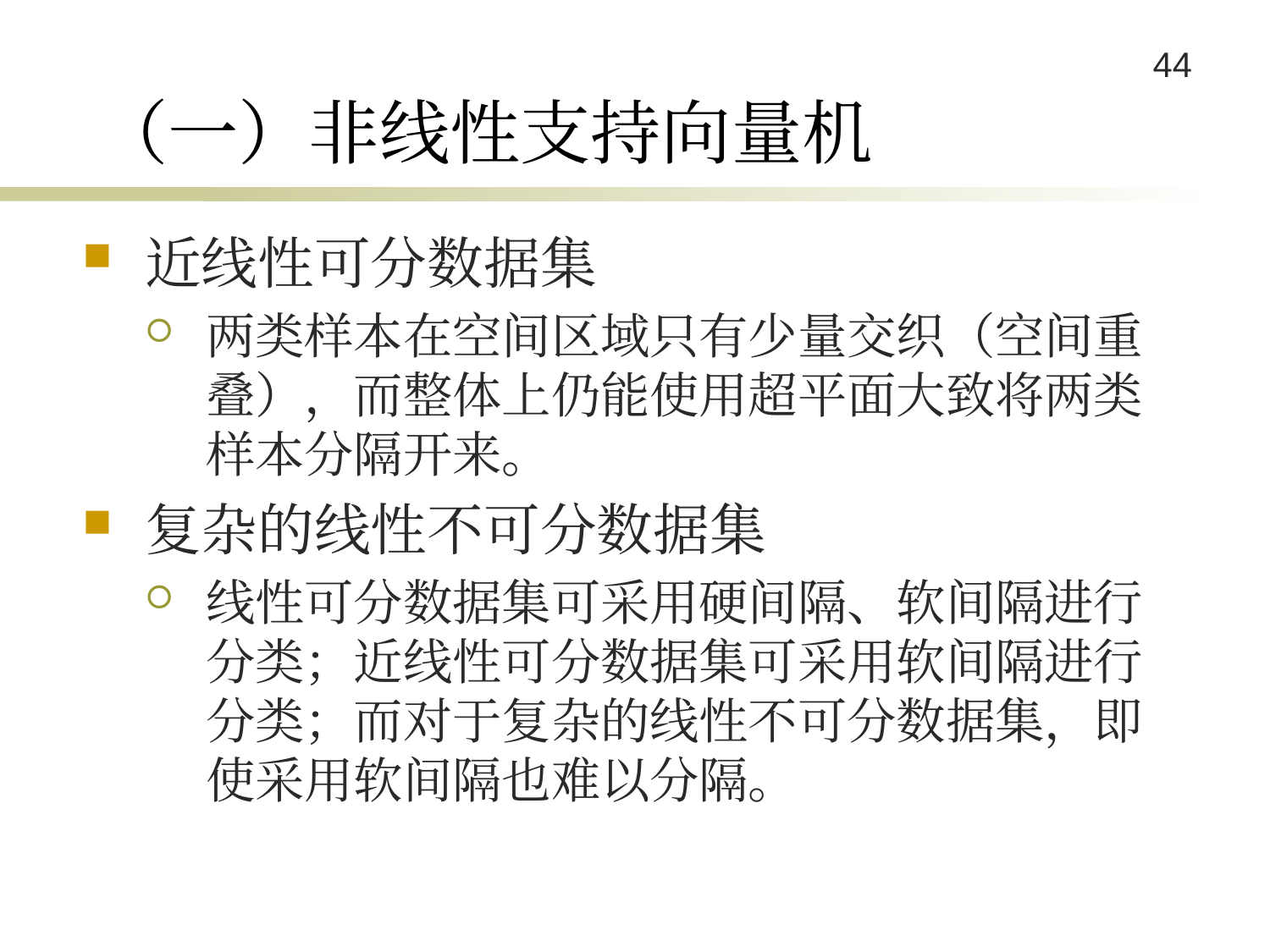

# （一）非线性支持向量机
近线性可分数据集
两类样本在空间区域只有少量交织（空间重叠），而整体上仍能使用超平面大致将两类样本分隔开来。
复杂的线性不可分数据集
线性可分数据集可采用硬间隔、软间隔进行分类；近线性可分数据集可采用软间隔进行分类；而对于复杂的线性不可分数据集，即使采用软间隔也难以分隔。